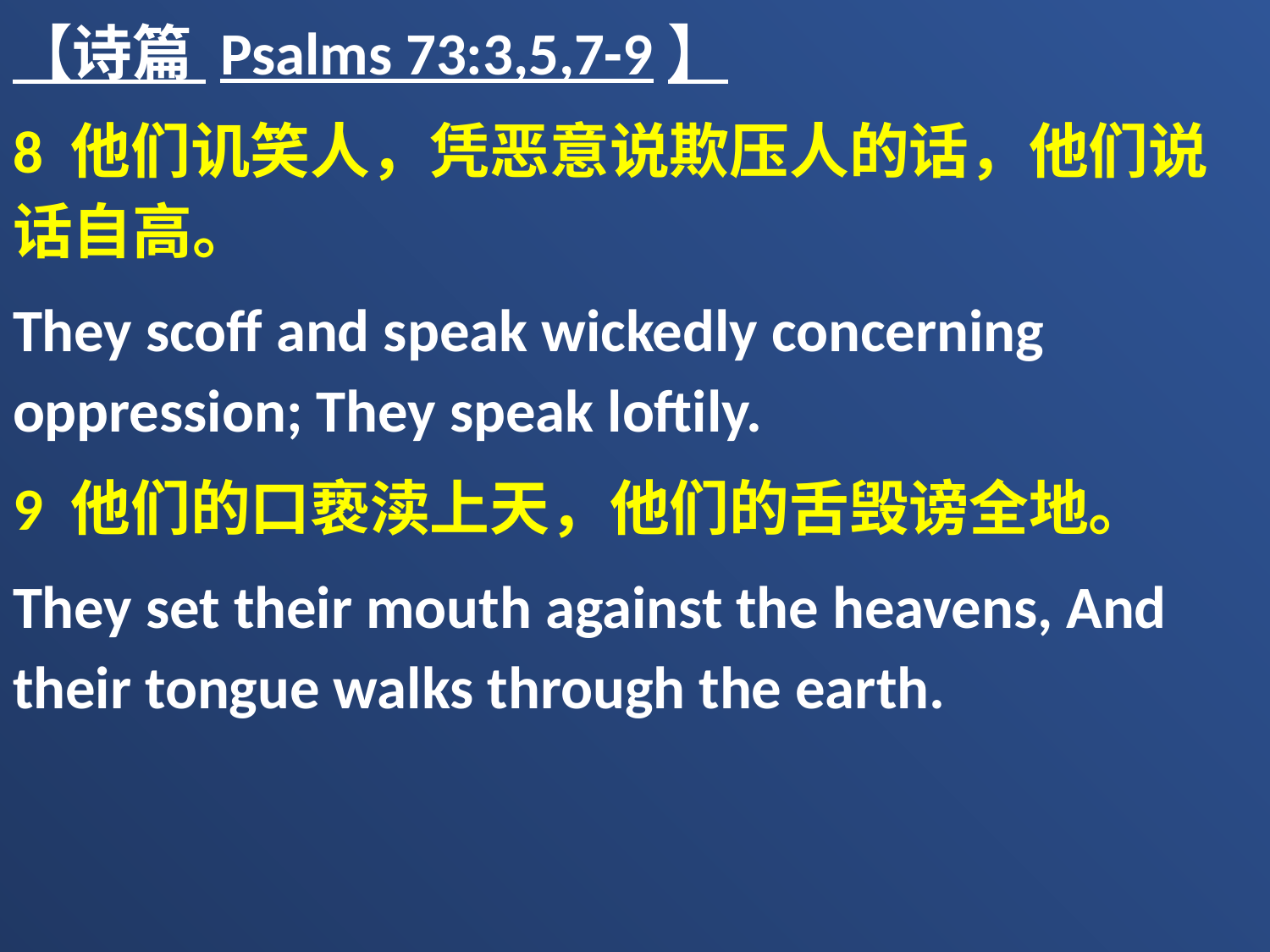

【诗篇 Psalms 73:3,5,7-9】
8 他们讥笑人，凭恶意说欺压人的话，他们说话自高。
They scoff and speak wickedly concerning oppression; They speak loftily.
9 他们的口亵渎上天，他们的舌毁谤全地。
They set their mouth against the heavens, And their tongue walks through the earth.